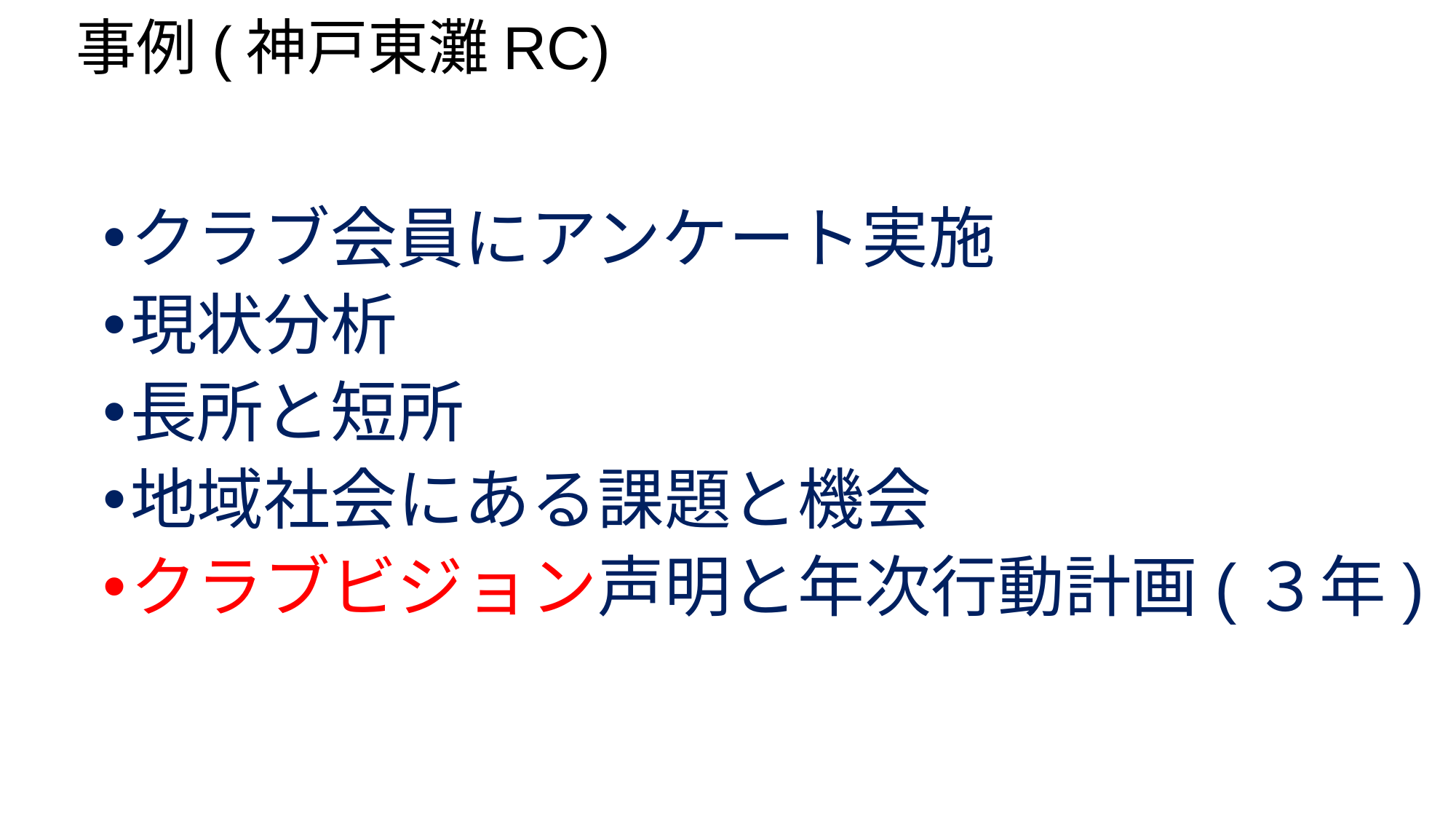

# 事例(神戸東灘RC)

クラブ会員にアンケート実施
現状分析
長所と短所
地域社会にある課題と機会
クラブビジョン声明と年次行動計画(３年)